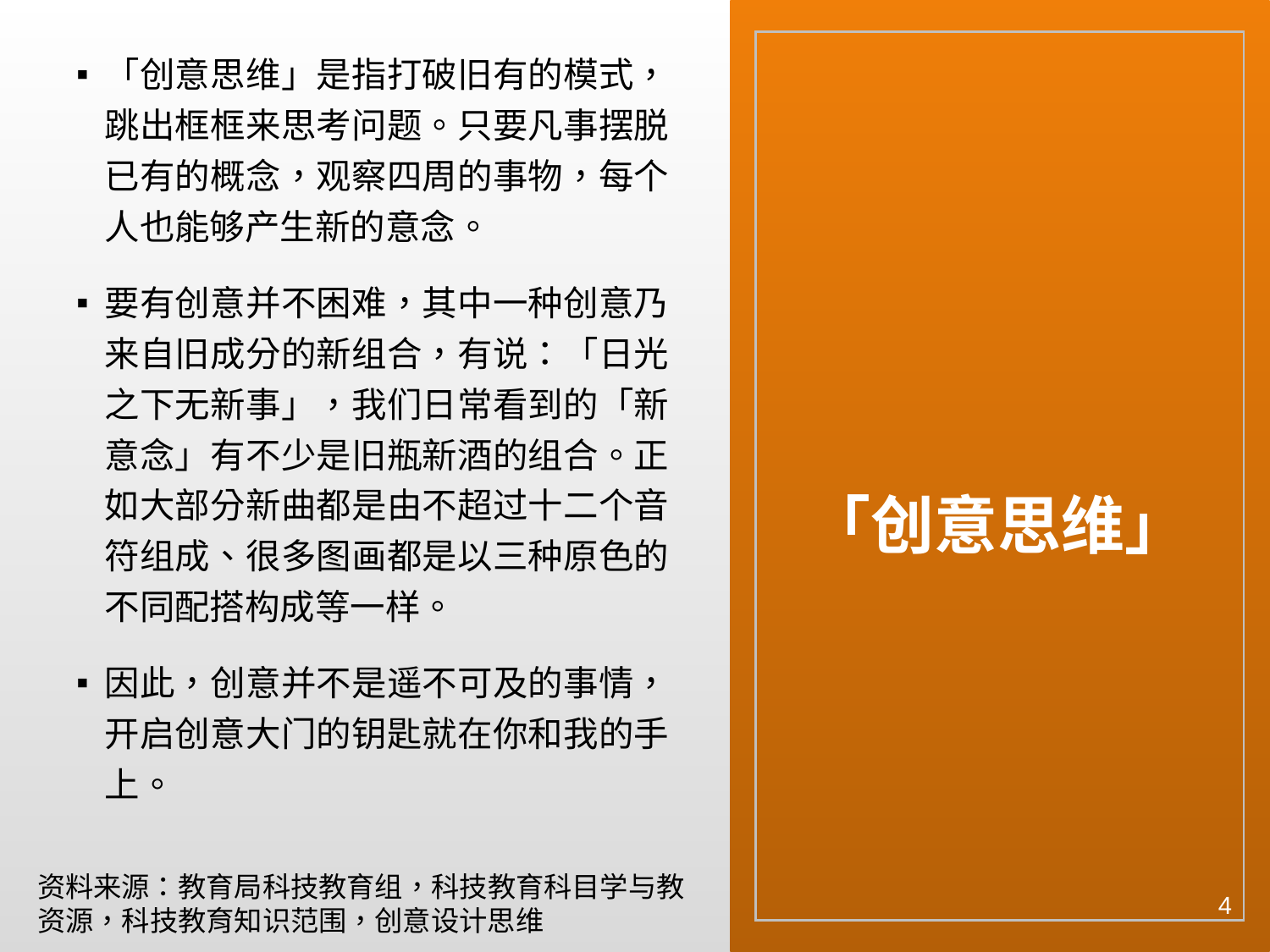

「创意思维」是指打破旧有的模式，跳出框框来思考问题。只要凡事摆脱已有的概念，观察四周的事物，每个人也能够产生新的意念。
要有创意并不困难，其中一种创意乃来自旧成分的新组合，有说：「日光之下无新事」，我们日常看到的「新意念」有不少是旧瓶新酒的组合。正如大部分新曲都是由不超过十二个音符组成、很多图画都是以三种原色的不同配搭构成等一样。
因此，创意并不是遥不可及的事情，开启创意大门的钥匙就在你和我的手上。
# 「创意思维」

资料来源：教育局科技教育组，科技教育科目学与教资源，科技教育知识范围，创意设计思维
4